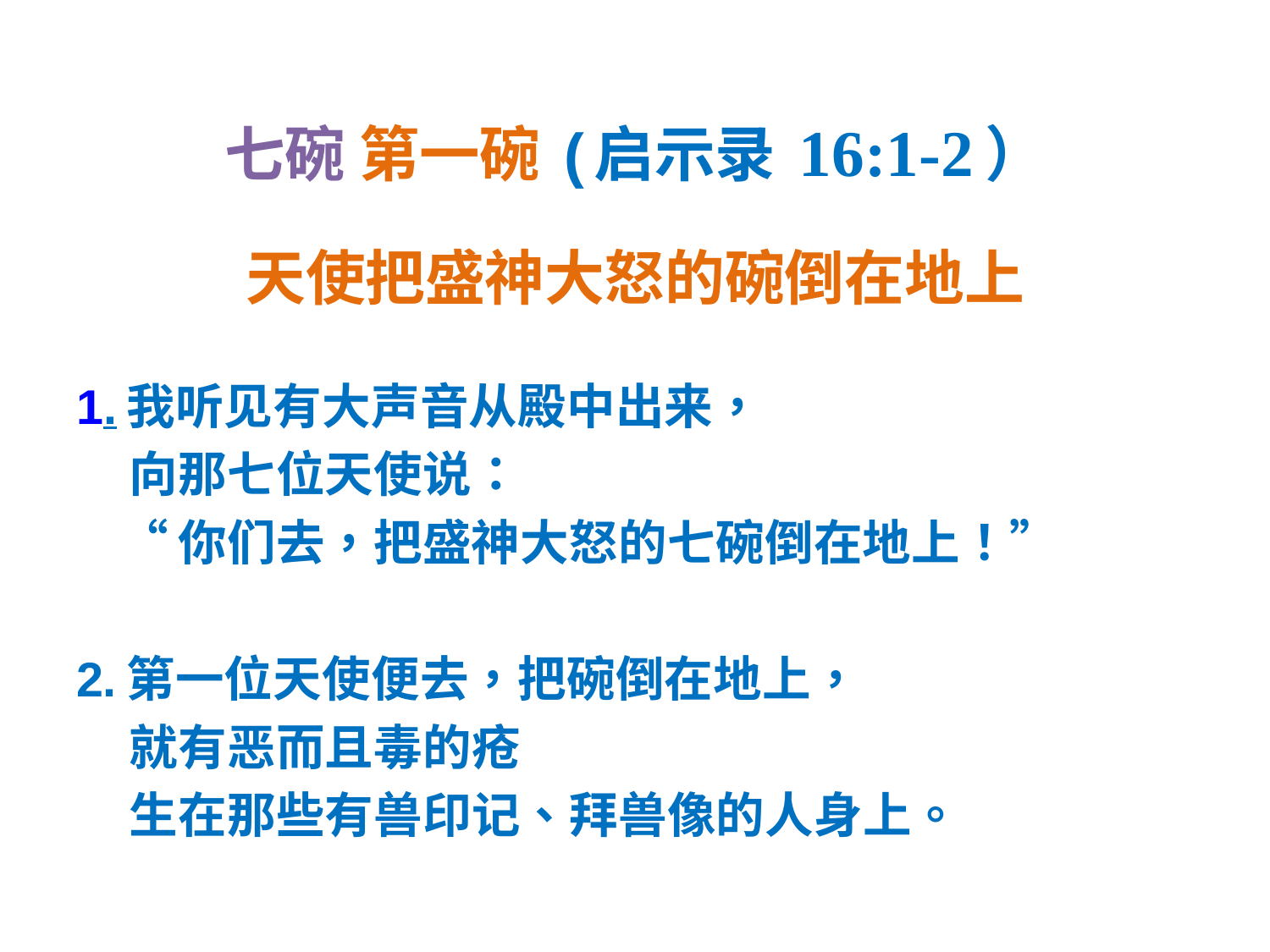

# 七碗 第一碗 (启示录 16:1-2）
天使把盛神大怒的碗倒在地上
1. 我听见有大声音从殿中出来，
    向那七位天使说：
    “你们去，把盛神大怒的七碗倒在地上！”

2. 第一位天使便去，把碗倒在地上，
    就有恶而且毒的疮
    生在那些有兽印记、拜兽像的人身上。